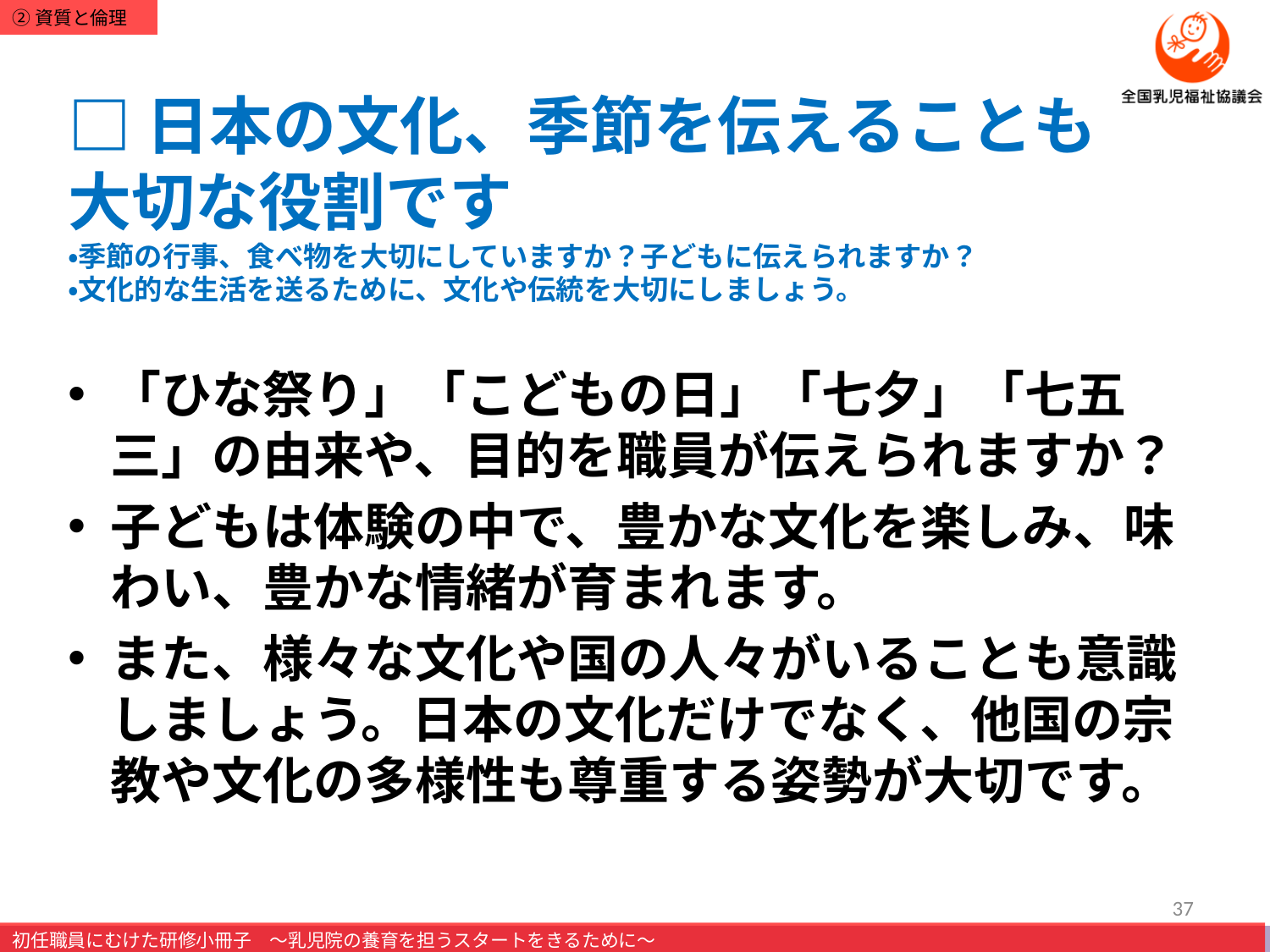

# □日本の文化、季節を伝えることも大切な役割です ・季節の行事、食べ物を大切にしていますか？子どもに伝えられますか？ ・文化的な生活を送るために、文化や伝統を大切にしましょう。
「ひな祭り」「こどもの日」「七夕」「七五三」の由来や、目的を職員が伝えられますか？
子どもは体験の中で、豊かな文化を楽しみ、味わい、豊かな情緒が育まれます。
また、様々な文化や国の人々がいることも意識しましょう。日本の文化だけでなく、他国の宗教や文化の多様性も尊重する姿勢が大切です。

37